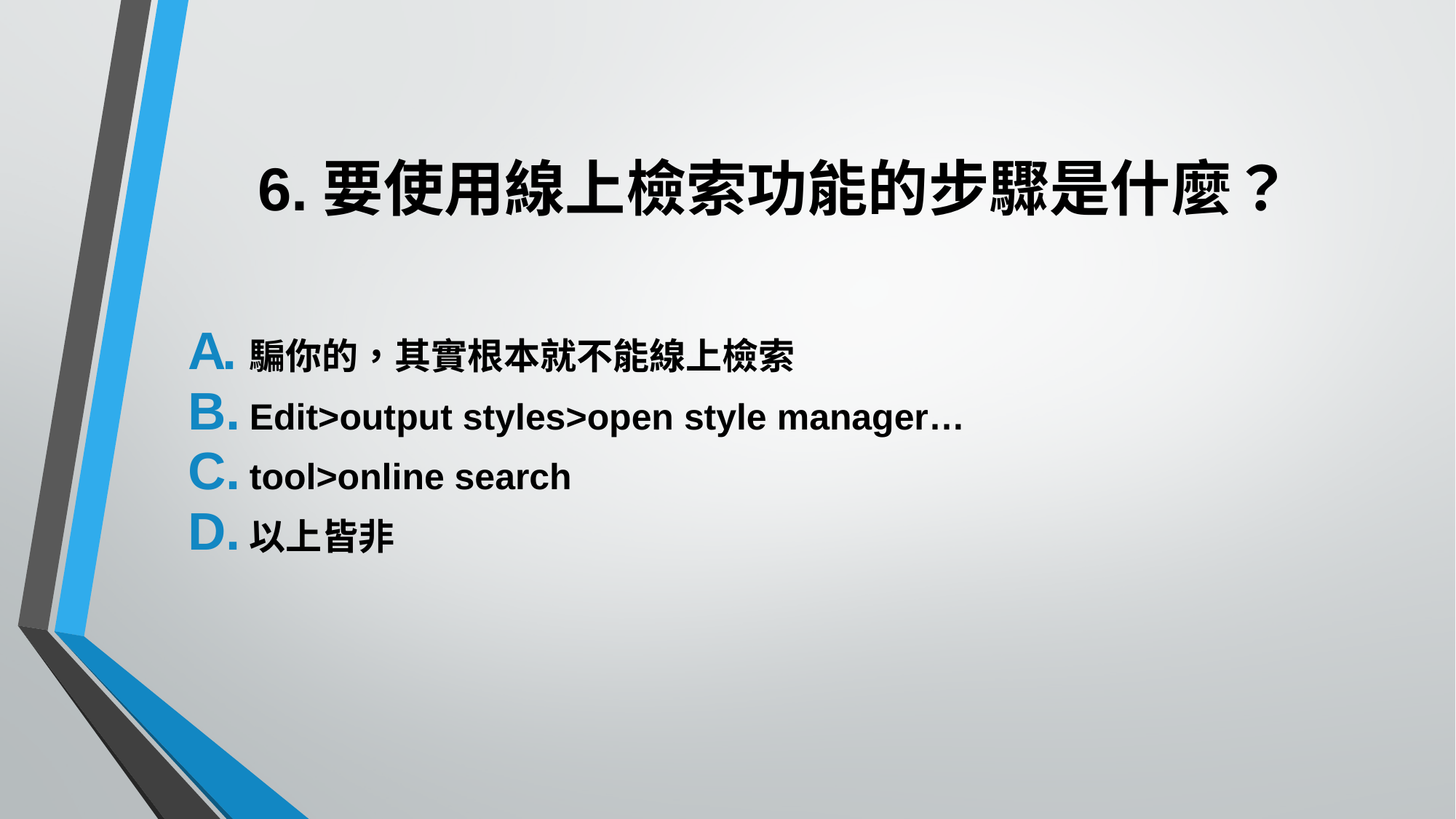

# 6.要使用線上檢索功能的步驟是什麼？
騙你的，其實根本就不能線上檢索
Edit>output styles>open style manager…
tool>online search
以上皆非